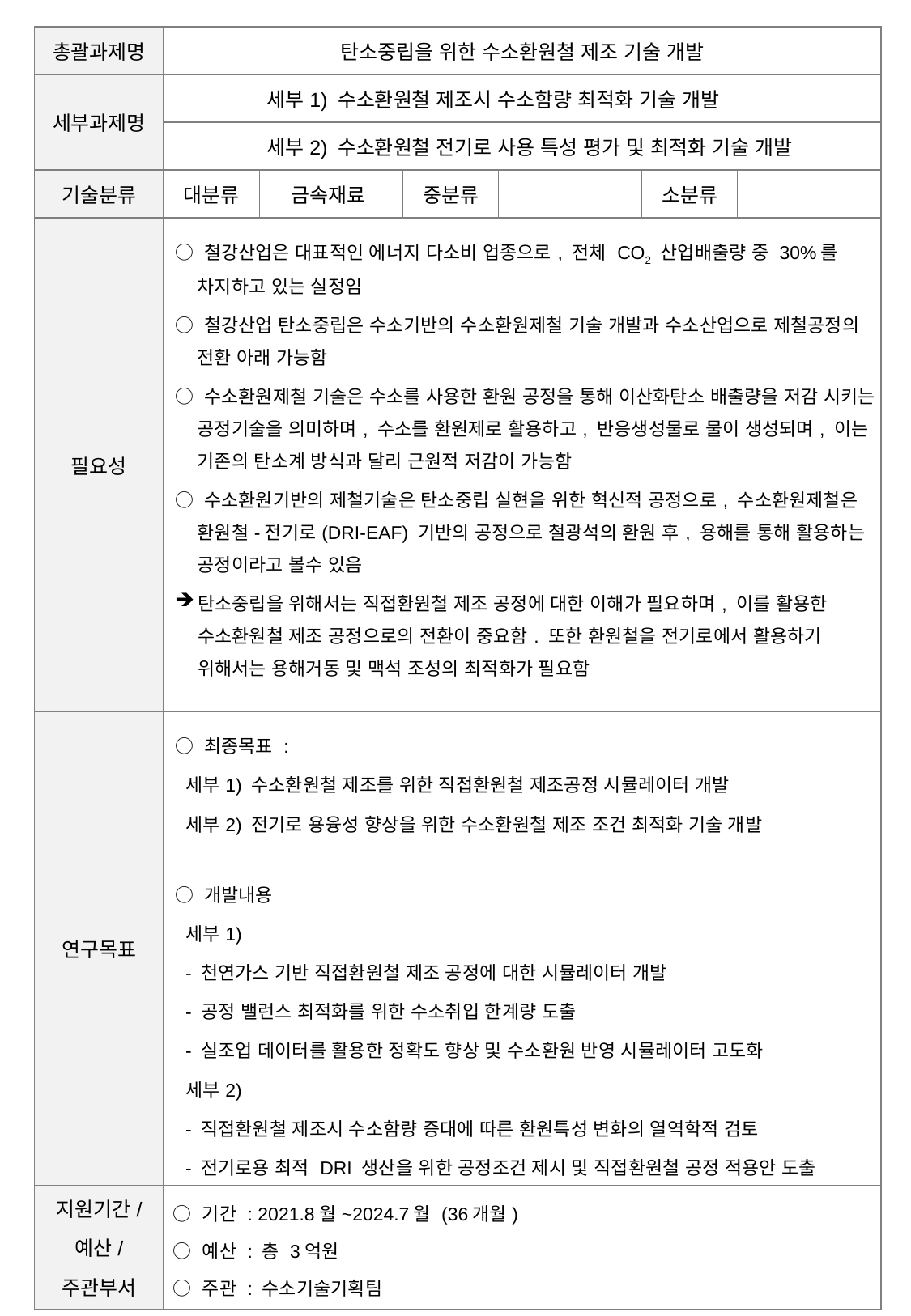

| 총괄과제명 | 탄소중립을 위한 수소환원철 제조 기술 개발 |  |  |  |  |  |
| --- | --- | --- | --- | --- | --- | --- |
| 세부과제명 |  | 세부1) 수소환원철 제조시 수소함량 최적화 기술 개발 |  |  |  |  |
|  |  | 세부2) 수소환원철 전기로 사용 특성 평가 및 최적화 기술 개발 |  |  |  |  |
| 기술분류 | 대분류 | 금속재료 | 중분류 |  | 소분류 |  |
| 필요성 | ○ 철강산업은 대표적인 에너지 다소비 업종으로, 전체 CO2 산업배출량 중 30%를 차지하고 있는 실정임 ○ 철강산업 탄소중립은 수소기반의 수소환원제철 기술 개발과 수소산업으로 제철공정의 전환 아래 가능함 ○ 수소환원제철 기술은 수소를 사용한 환원 공정을 통해 이산화탄소 배출량을 저감 시키는 공정기술을 의미하며, 수소를 환원제로 활용하고, 반응생성물로 물이 생성되며, 이는 기존의 탄소계 방식과 달리 근원적 저감이 가능함 ○ 수소환원기반의 제철기술은 탄소중립 실현을 위한 혁신적 공정으로, 수소환원제철은 환원철-전기로(DRI-EAF) 기반의 공정으로 철광석의 환원 후, 용해를 통해 활용하는 공정이라고 볼수 있음 탄소중립을 위해서는 직접환원철 제조 공정에 대한 이해가 필요하며, 이를 활용한 수소환원철 제조 공정으로의 전환이 중요함. 또한 환원철을 전기로에서 활용하기 위해서는 용해거동 및 맥석 조성의 최적화가 필요함 |  |  |  |  |  |
| 연구목표 | ○ 최종목표 : 세부1) 수소환원철 제조를 위한 직접환원철 제조공정 시뮬레이터 개발 세부2) 전기로 용융성 향상을 위한 수소환원철 제조 조건 최적화 기술 개발 ○ 개발내용 세부1) - 천연가스 기반 직접환원철 제조 공정에 대한 시뮬레이터 개발 - 공정 밸런스 최적화를 위한 수소취입 한계량 도출 - 실조업 데이터를 활용한 정확도 향상 및 수소환원 반영 시뮬레이터 고도화 세부2) - 직접환원철 제조시 수소함량 증대에 따른 환원특성 변화의 열역학적 검토 - 전기로용 최적 DRI 생산을 위한 공정조건 제시 및 직접환원철 공정 적용안 도출 |  |  |  |  |  |
| 지원기간/ 예산/ 주관부서 | ○ 기간 : 2021.8월~2024.7월 (36개월) ○ 예산 : 총 3억원 ○ 주관 : 수소기술기획팀 |  |  |  |  |  |